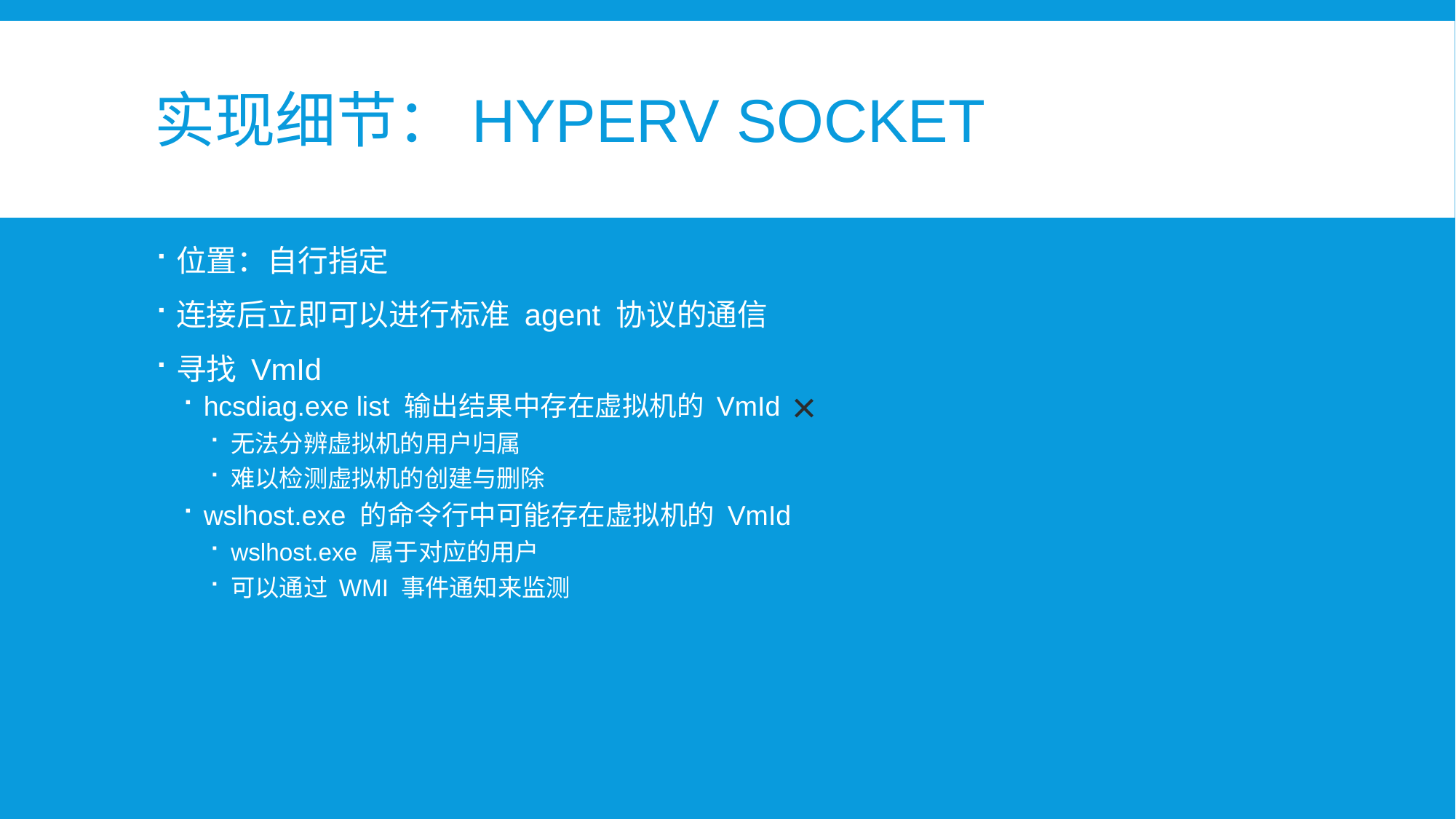

# 实现细节：HYPERV socket
位置：自行指定
连接后立即可以进行标准 agent 协议的通信
寻找 VmId
hcsdiag.exe list 输出结果中存在虚拟机的 VmId
无法分辨虚拟机的用户归属
难以检测虚拟机的创建与删除
wslhost.exe 的命令行中可能存在虚拟机的 VmId
wslhost.exe 属于对应的用户
可以通过 WMI 事件通知来监测
×